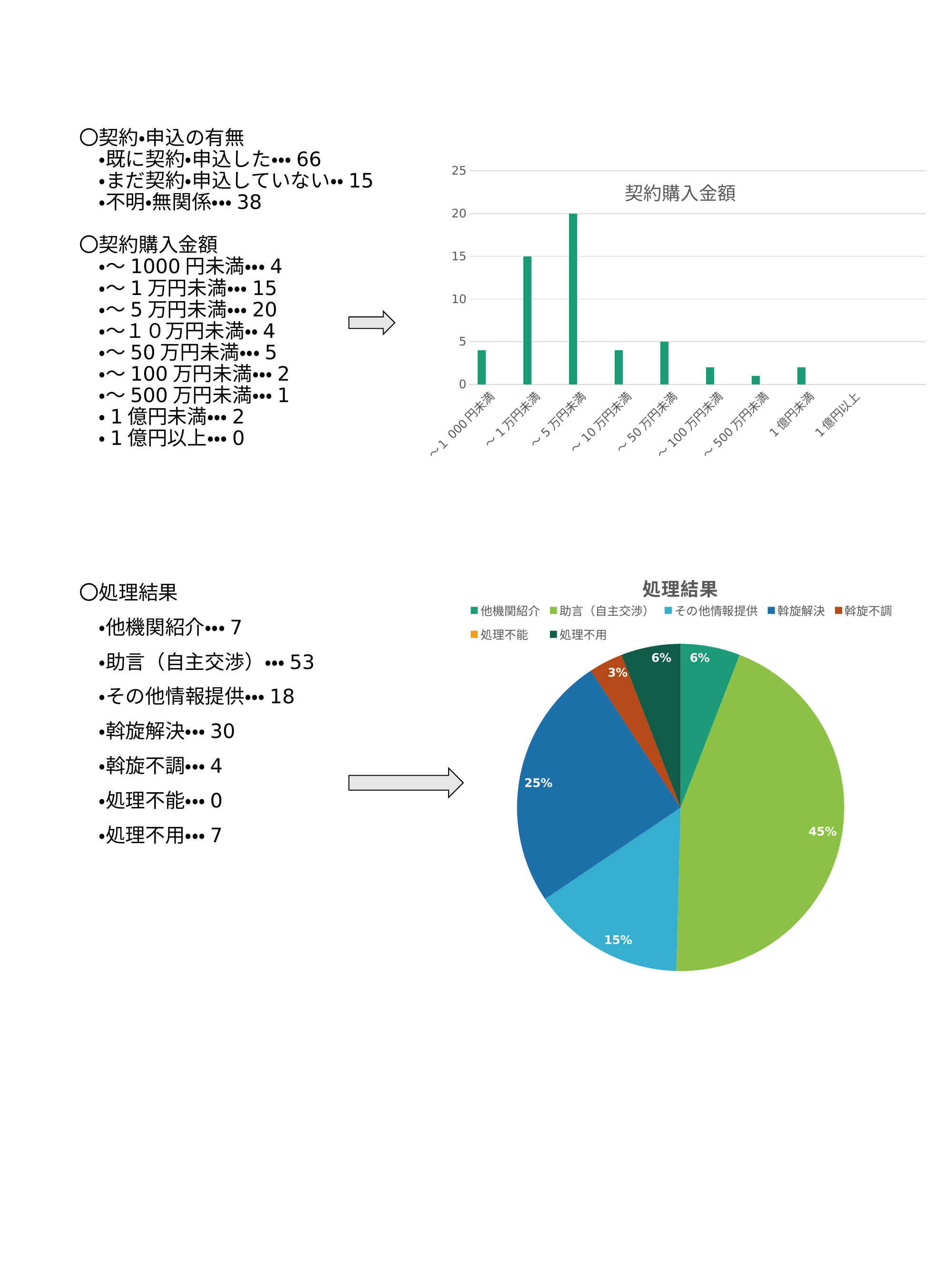

# 〇契約・申込の有無 　・既に契約・申込した・・・66 　・まだ契約・申込していない・・15 　・不明・無関係・・・38 　 〇契約購入金額 　・～1000円未満・・・4 　・～1万円未満・・・15 　・～5万円未満・・・20 　・～１０万円未満・・4 　・～50万円未満・・・5 　・～100万円未満・・・2 　・～500万円未満・・・1 　・1億円未満・・・2 　・1億円以上・・・0

### Chart: 契約購入金額

| Category | 契約購入金額 | 列2 | 列1 |
|---|---|---|---|
| ～１000円未満 | 4.0 | None | None |
| ～1万円未満 | 15.0 | None | None |
| ～5万円未満 | 20.0 | None | None |
| ～10万円未満 | 4.0 | None | None |
| ～50万円未満 | 5.0 | None | None |
| ～100万円未満 | 2.0 | None | None |
| ～500万円未満 | 1.0 | None | None |
| 1億円未満 | 2.0 | None | None |
| 1億円以上 | 0.0 | None | None |

### Chart:

| Category | 処理結果 |
|---|---|
| 他機関紹介 | 7.0 |
| 助言（自主交渉） | 53.0 |
| その他情報提供 | 18.0 |
| 斡旋解決 | 30.0 |
| 斡旋不調 | 4.0 |
| 処理不能 | 0.0 |
| 処理不用 | 7.0 |
〇処理結果
　・他機関紹介・・・7
　・助言（自主交渉）・・・53
　・その他情報提供・・・18
　・斡旋解決・・・30
　・斡旋不調・・・4
　・処理不能・・・0
　・処理不用・・・7